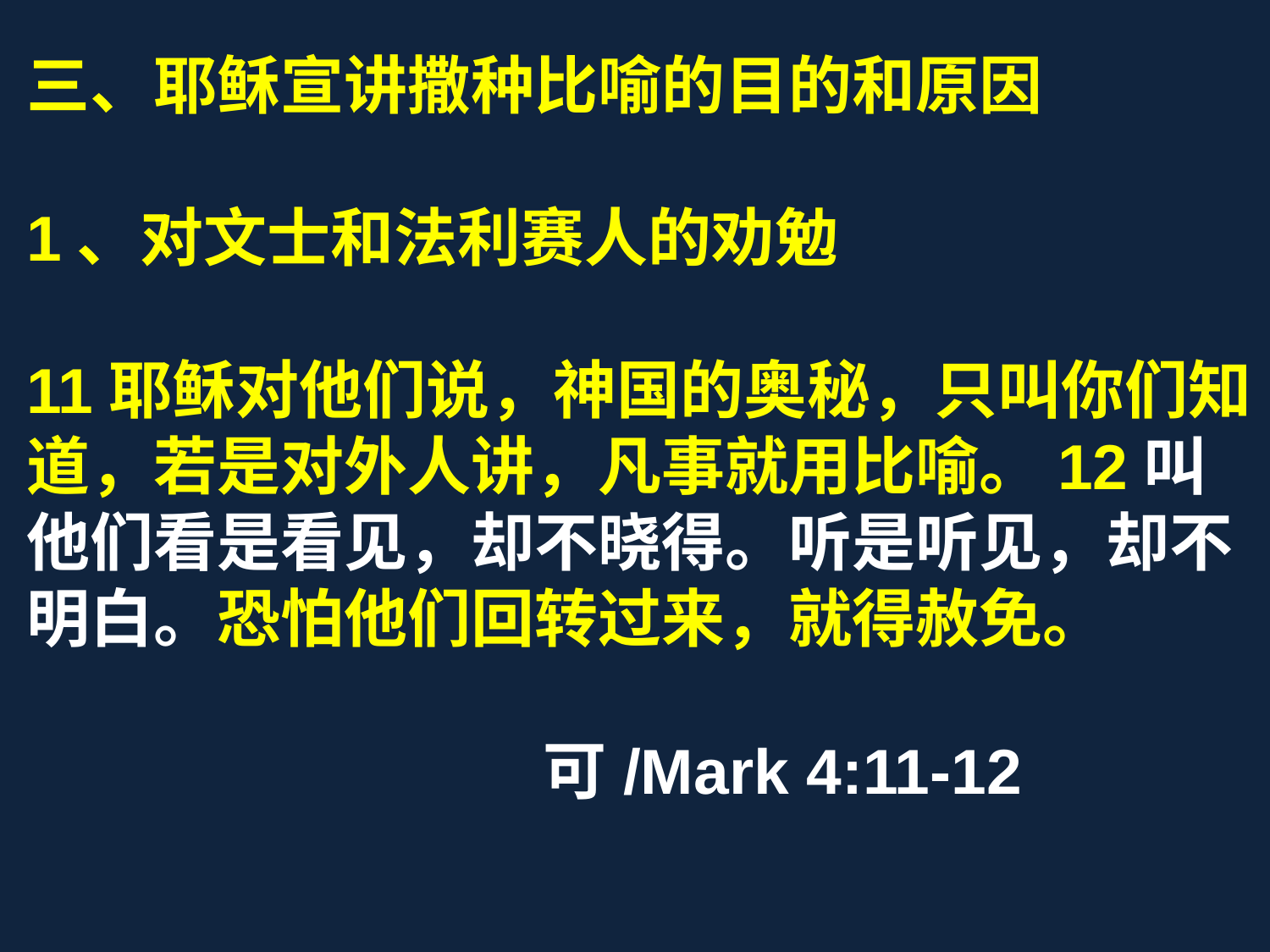

三、耶稣宣讲撒种比喻的目的和原因
1、对文士和法利赛人的劝勉
11耶稣对他们说，神国的奥秘，只叫你们知道，若是对外人讲，凡事就用比喻。12叫他们看是看见，却不晓得。听是听见，却不明白。恐怕他们回转过来，就得赦免。
                                    可/Mark 4:11-12